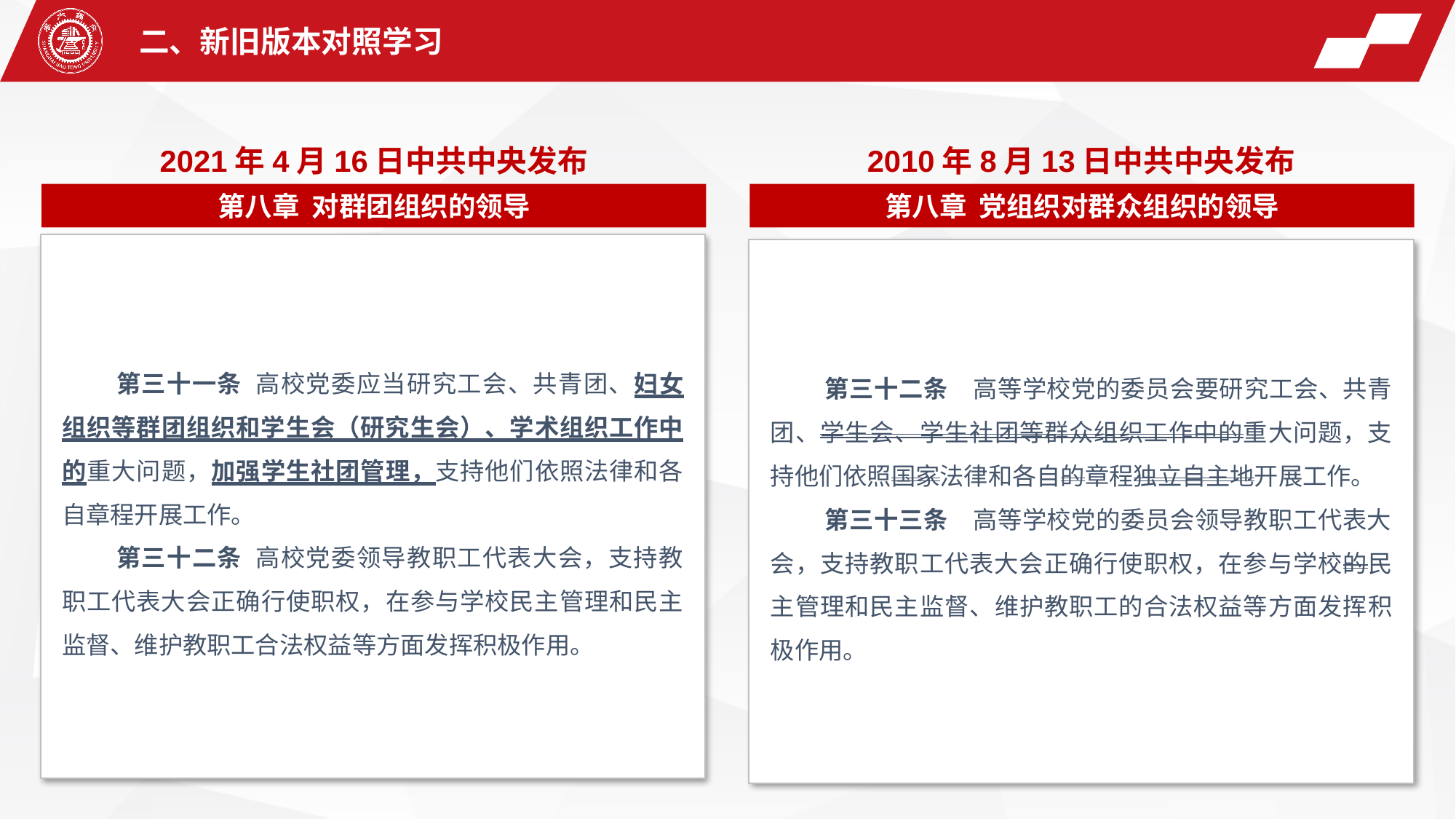

二、新旧版本对照学习
2021年4月16日中共中央发布
2010年8月13日中共中央发布
第八章  对群团组织的领导
第八章  党组织对群众组织的领导
第三十一条  高校党委应当研究工会、共青团、妇女组织等群团组织和学生会（研究生会）、学术组织工作中的重大问题，加强学生社团管理，支持他们依照法律和各自章程开展工作。
第三十二条  高校党委领导教职工代表大会，支持教职工代表大会正确行使职权，在参与学校民主管理和民主监督、维护教职工合法权益等方面发挥积极作用。
第三十二条　高等学校党的委员会要研究工会、共青团、学生会、学生社团等群众组织工作中的重大问题，支持他们依照国家法律和各自的章程独立自主地开展工作。
第三十三条　高等学校党的委员会领导教职工代表大会，支持教职工代表大会正确行使职权，在参与学校的民主管理和民主监督、维护教职工的合法权益等方面发挥积极作用。